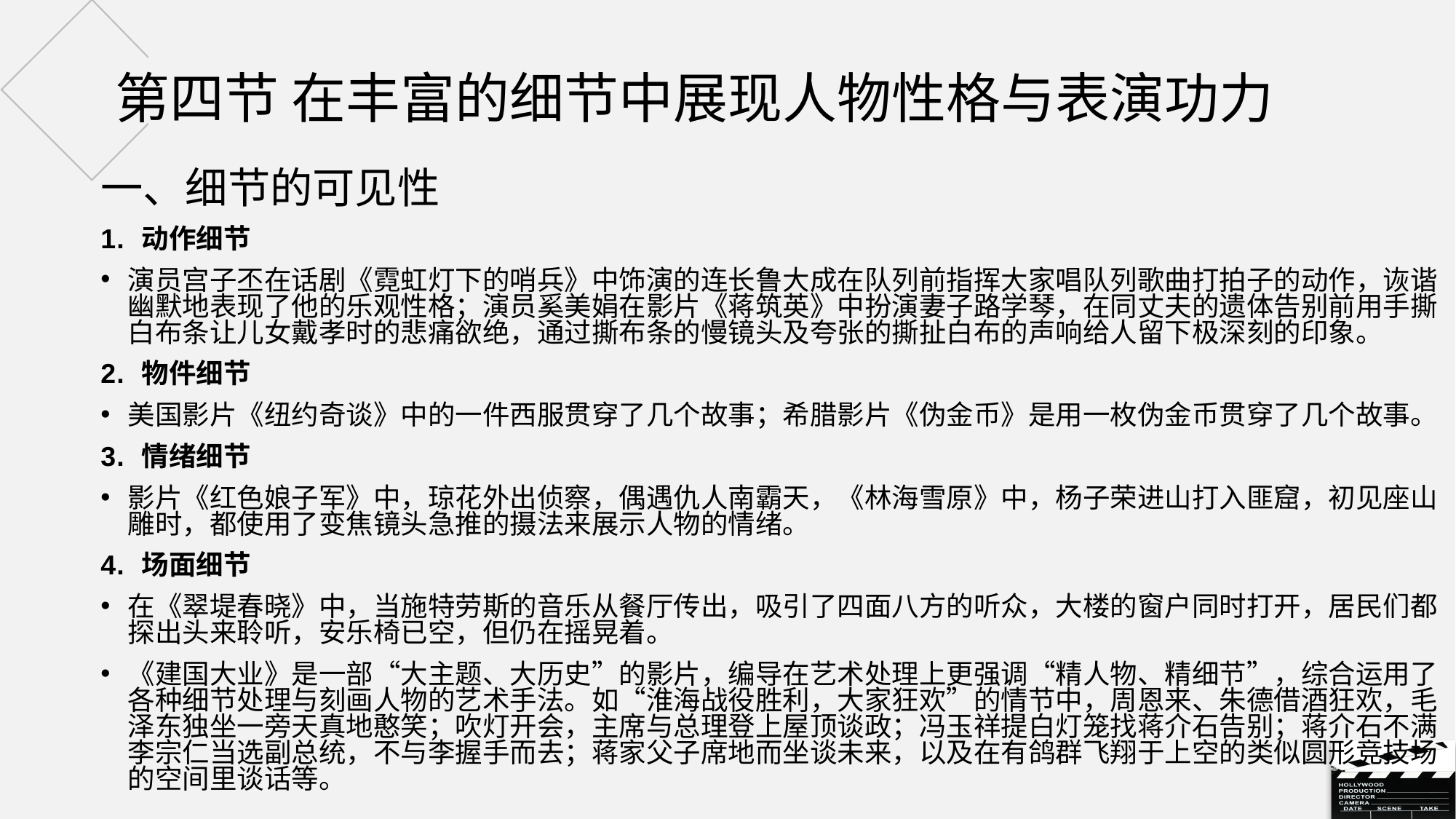

# 第四节 在丰富的细节中展现人物性格与表演功力
一、细节的可见性
动作细节
演员宫子丕在话剧《霓虹灯下的哨兵》中饰演的连长鲁大成在队列前指挥大家唱队列歌曲打拍子的动作，诙谐幽默地表现了他的乐观性格；演员奚美娟在影片《蒋筑英》中扮演妻子路学琴，在同丈夫的遗体告别前用手撕白布条让儿女戴孝时的悲痛欲绝，通过撕布条的慢镜头及夸张的撕扯白布的声响给人留下极深刻的印象。
物件细节
美国影片《纽约奇谈》中的一件西服贯穿了几个故事；希腊影片《伪金币》是用一枚伪金币贯穿了几个故事。
情绪细节
影片《红色娘子军》中，琼花外出侦察，偶遇仇人南霸天，《林海雪原》中，杨子荣进山打入匪窟，初见座山雕时，都使用了变焦镜头急推的摄法来展示人物的情绪。
场面细节
在《翠堤春晓》中，当施特劳斯的音乐从餐厅传出，吸引了四面八方的听众，大楼的窗户同时打开，居民们都探出头来聆听，安乐椅已空，但仍在摇晃着。
《建国大业》是一部“大主题、大历史”的影片，编导在艺术处理上更强调“精人物、精细节”，综合运用了各种细节处理与刻画人物的艺术手法。如“淮海战役胜利，大家狂欢”的情节中，周恩来、朱德借酒狂欢，毛泽东独坐一旁天真地憨笑；吹灯开会，主席与总理登上屋顶谈政；冯玉祥提白灯笼找蒋介石告别；蒋介石不满李宗仁当选副总统，不与李握手而去；蒋家父子席地而坐谈未来，以及在有鸽群飞翔于上空的类似圆形竞技场的空间里谈话等。